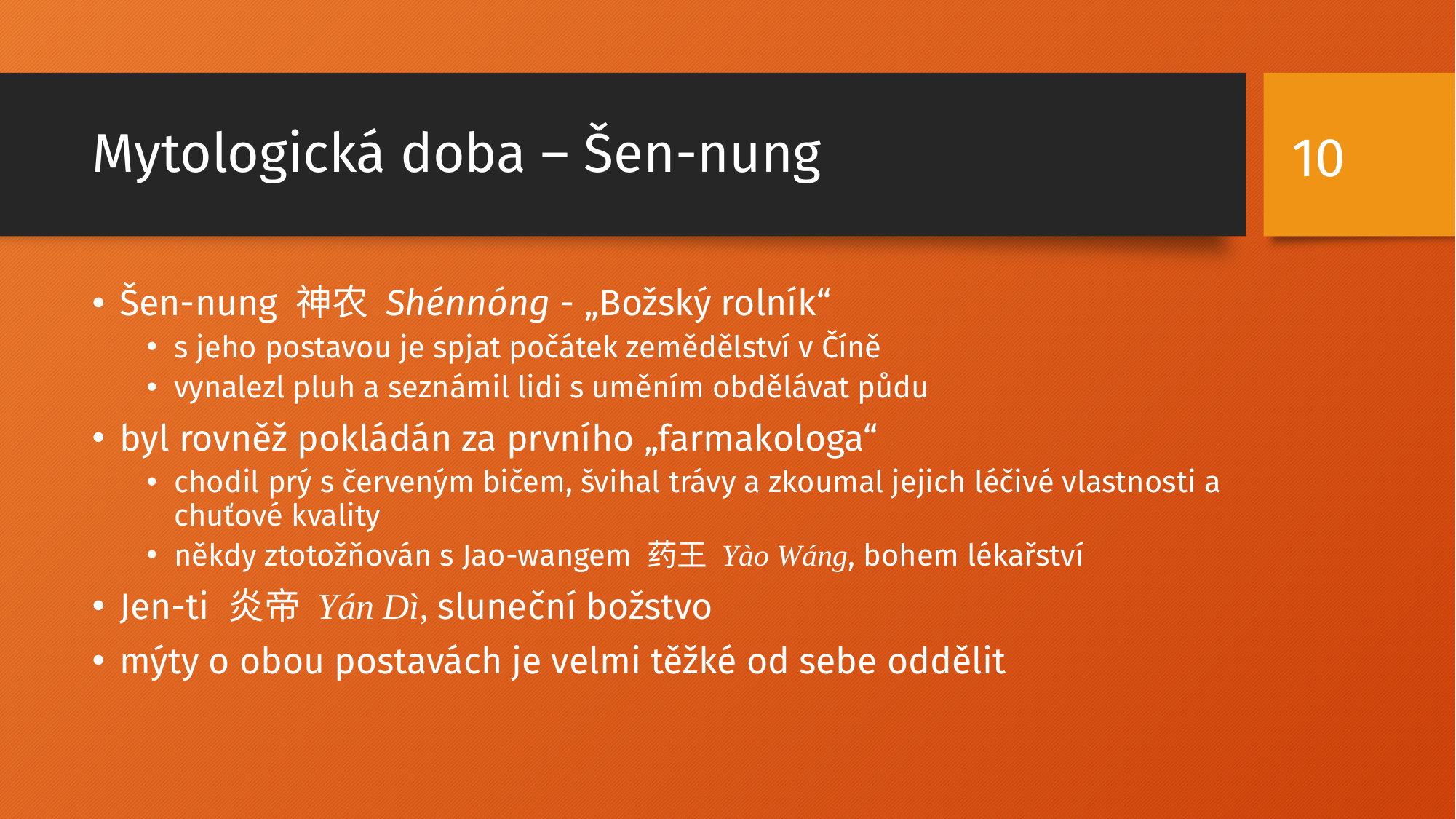

10
# Mytologická doba – Šen-nung
Šen-nung 神农 Shénnóng - „Božský rolník“
s jeho postavou je spjat počátek zemědělství v Číně
vynalezl pluh a seznámil lidi s uměním obdělávat půdu
byl rovněž pokládán za prvního „farmakologa“
chodil prý s červeným bičem, švihal trávy a zkoumal jejich léčivé vlastnosti a chuťové kvality
někdy ztotožňován s Jao-wangem 药王 Yào Wáng, bohem lékařství
Jen-ti 炎帝 Yán Dì, sluneční božstvo
mýty o obou postavách je velmi těžké od sebe oddělit